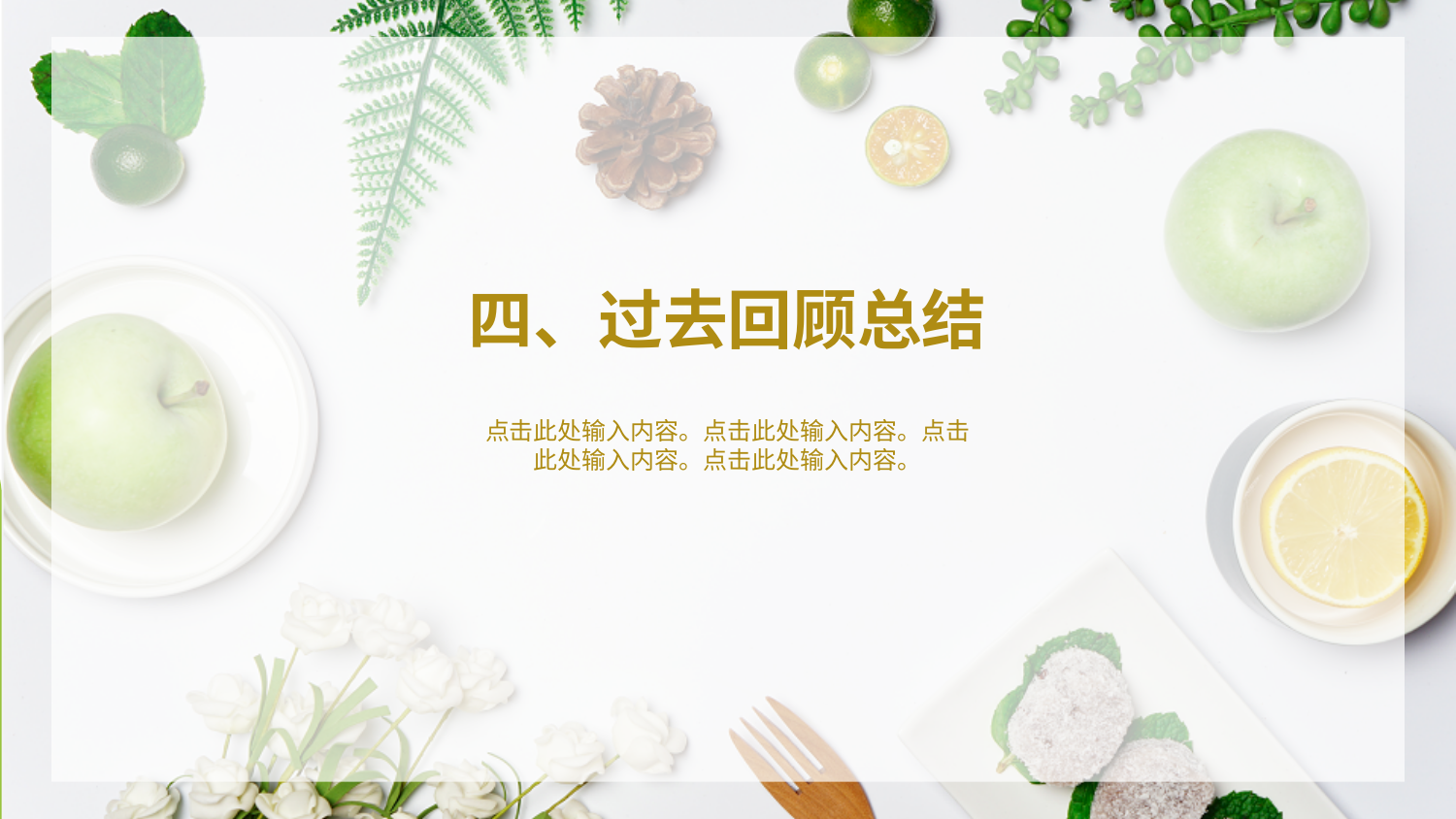

四、过去回顾总结
点击此处输入内容。点击此处输入内容。点击此处输入内容。点击此处输入内容。